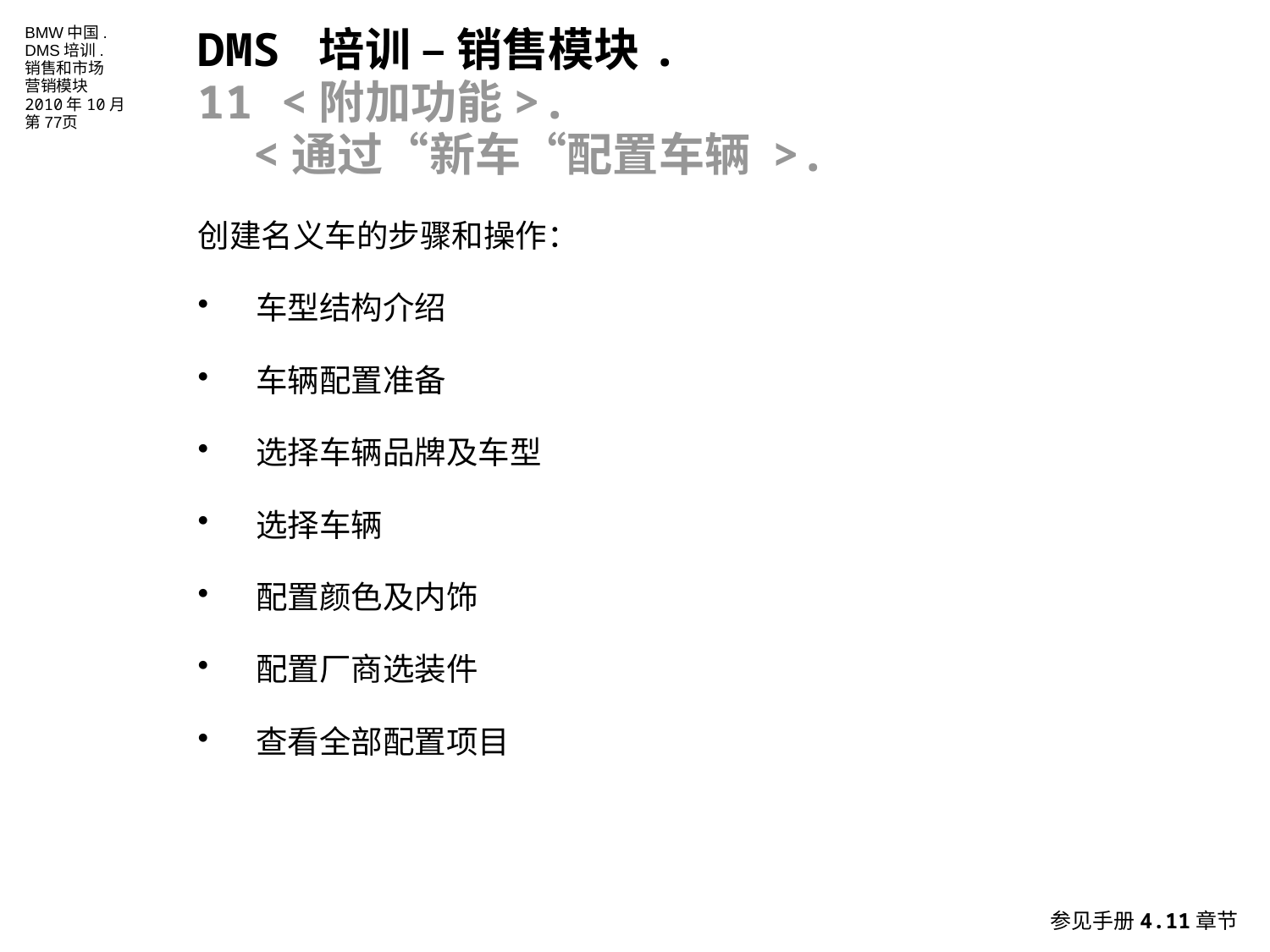

DMS 培训 – 销售模块.
11 <附加功能>.
  <通过“新车“配置车辆 >.
创建名义车的步骤和操作：

车型结构介绍

车辆配置准备

选择车辆品牌及车型

选择车辆

配置颜色及内饰

配置厂商选装件

查看全部配置项目

参见手册4.11章节